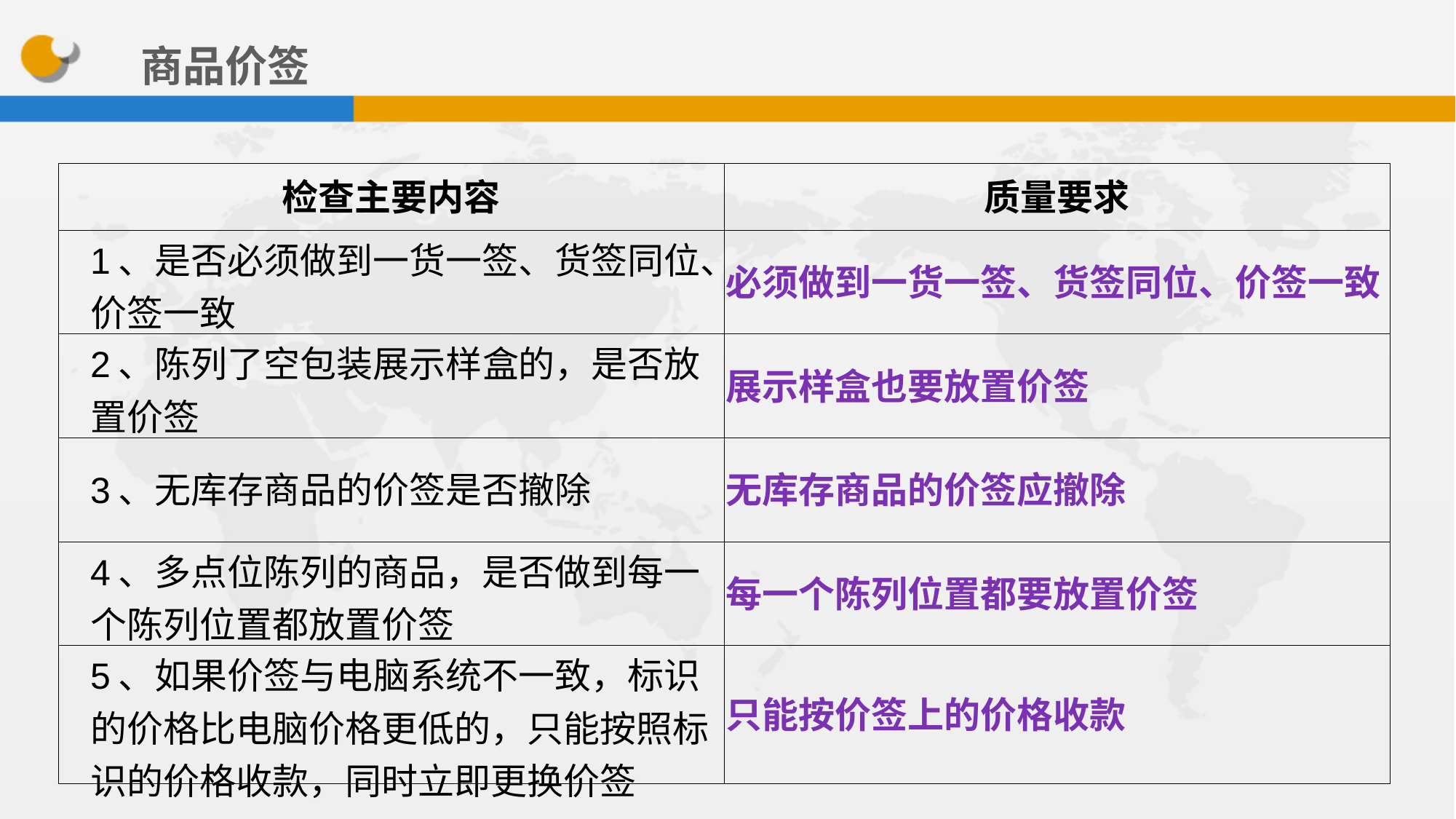

商品价签
| 检查主要内容 | 质量要求 |
| --- | --- |
| 1、是否必须做到一货一签、货签同位、价签一致 | 必须做到一货一签、货签同位、价签一致 |
| 2、陈列了空包装展示样盒的，是否放置价签 | 展示样盒也要放置价签 |
| 3、无库存商品的价签是否撤除 | 无库存商品的价签应撤除 |
| 4、多点位陈列的商品，是否做到每一个陈列位置都放置价签 | 每一个陈列位置都要放置价签 |
| 5、如果价签与电脑系统不一致，标识的价格比电脑价格更低的，只能按照标识的价格收款，同时立即更换价签 | 只能按价签上的价格收款 |
34%